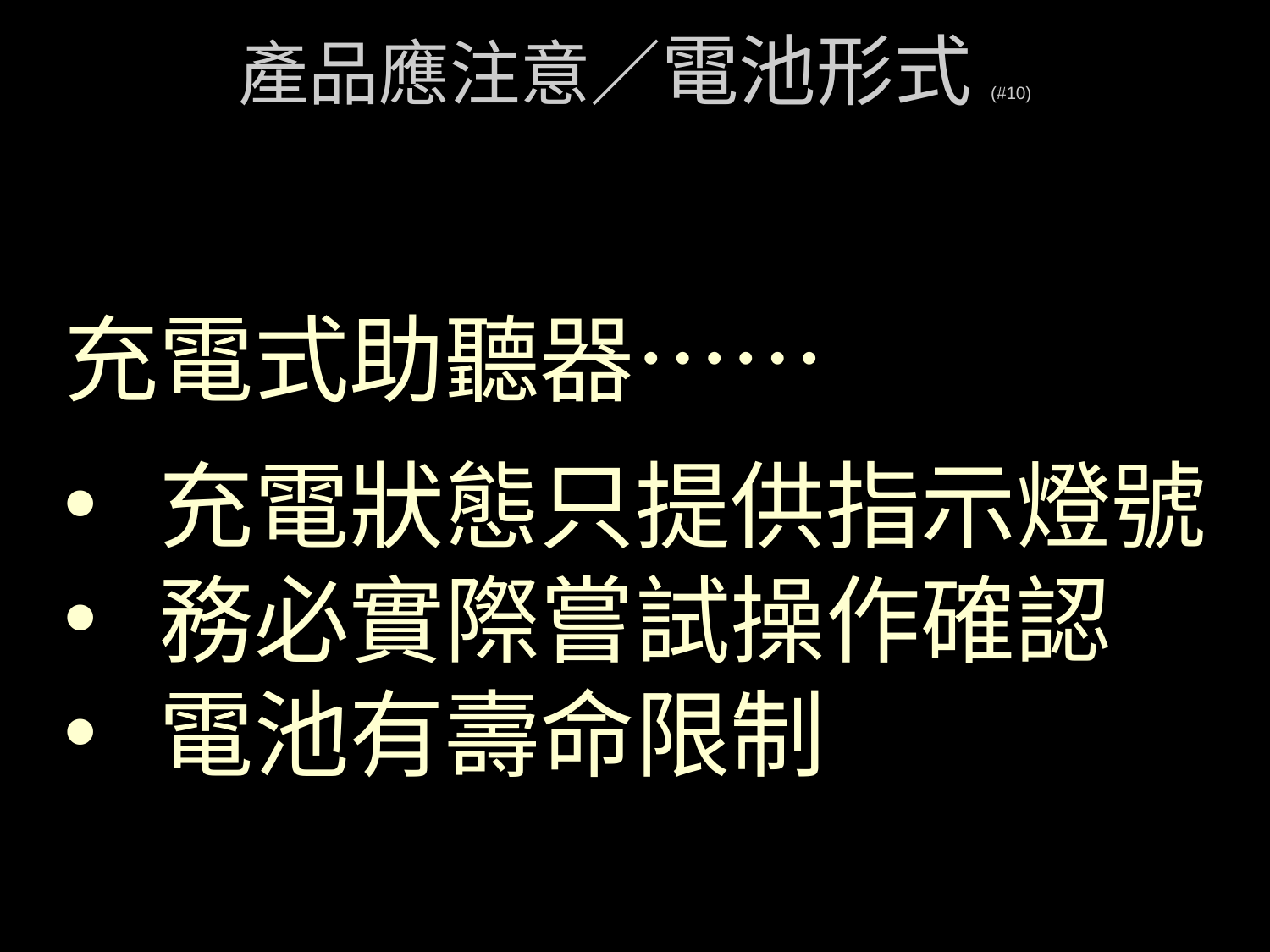

# 產品應注意／電池形式(#10)
充電式助聽器……
充電狀態只提供指示燈號
務必實際嘗試操作確認
電池有壽命限制